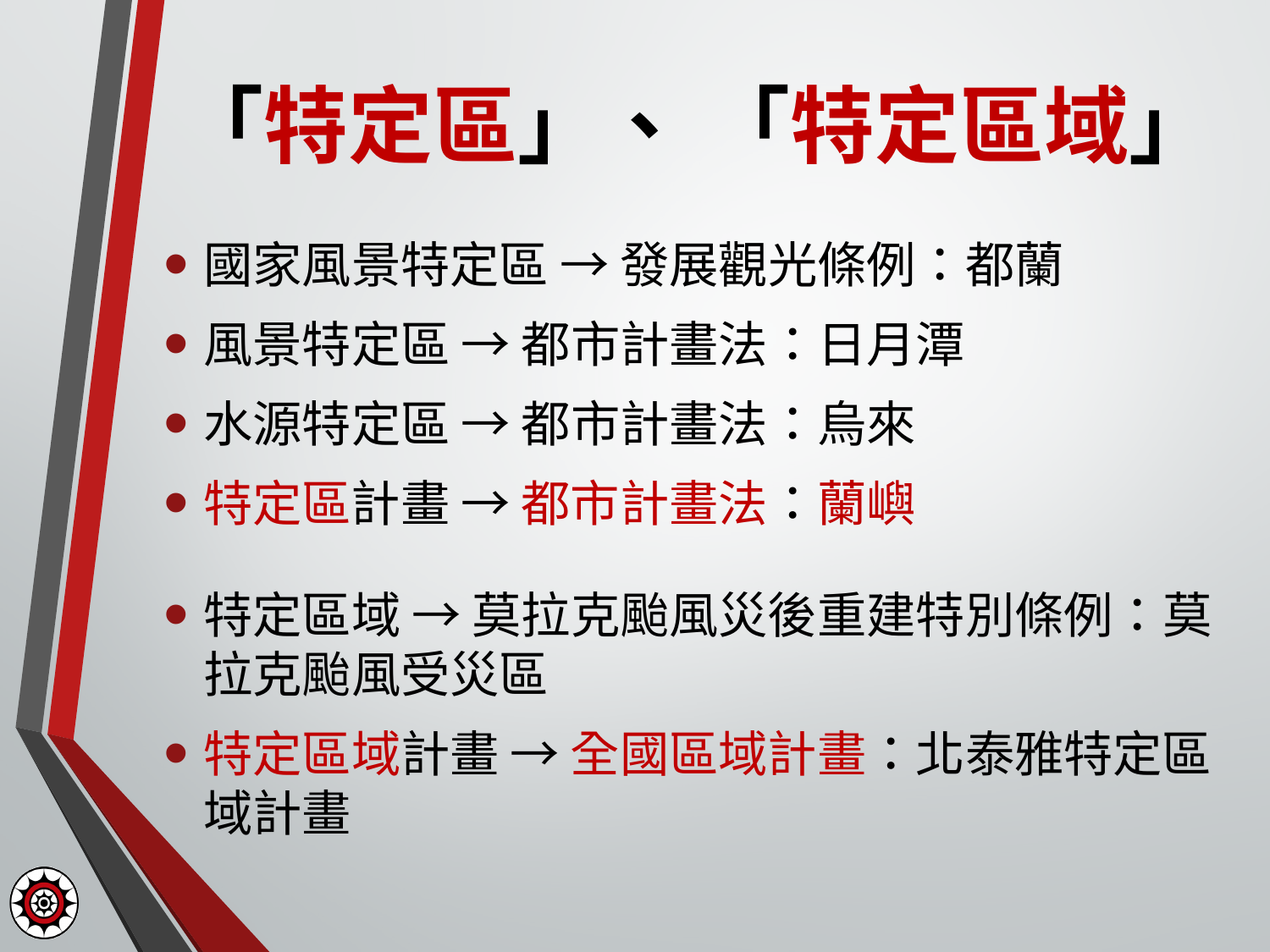

# 「特定區」、 「特定區域」
國家風景特定區 → 發展觀光條例：都蘭
風景特定區 → 都市計畫法：日月潭
水源特定區 → 都市計畫法：烏來
特定區計畫 → 都市計畫法：蘭嶼
特定區域 → 莫拉克颱風災後重建特別條例：莫拉克颱風受災區
特定區域計畫 → 全國區域計畫：北泰雅特定區域計畫